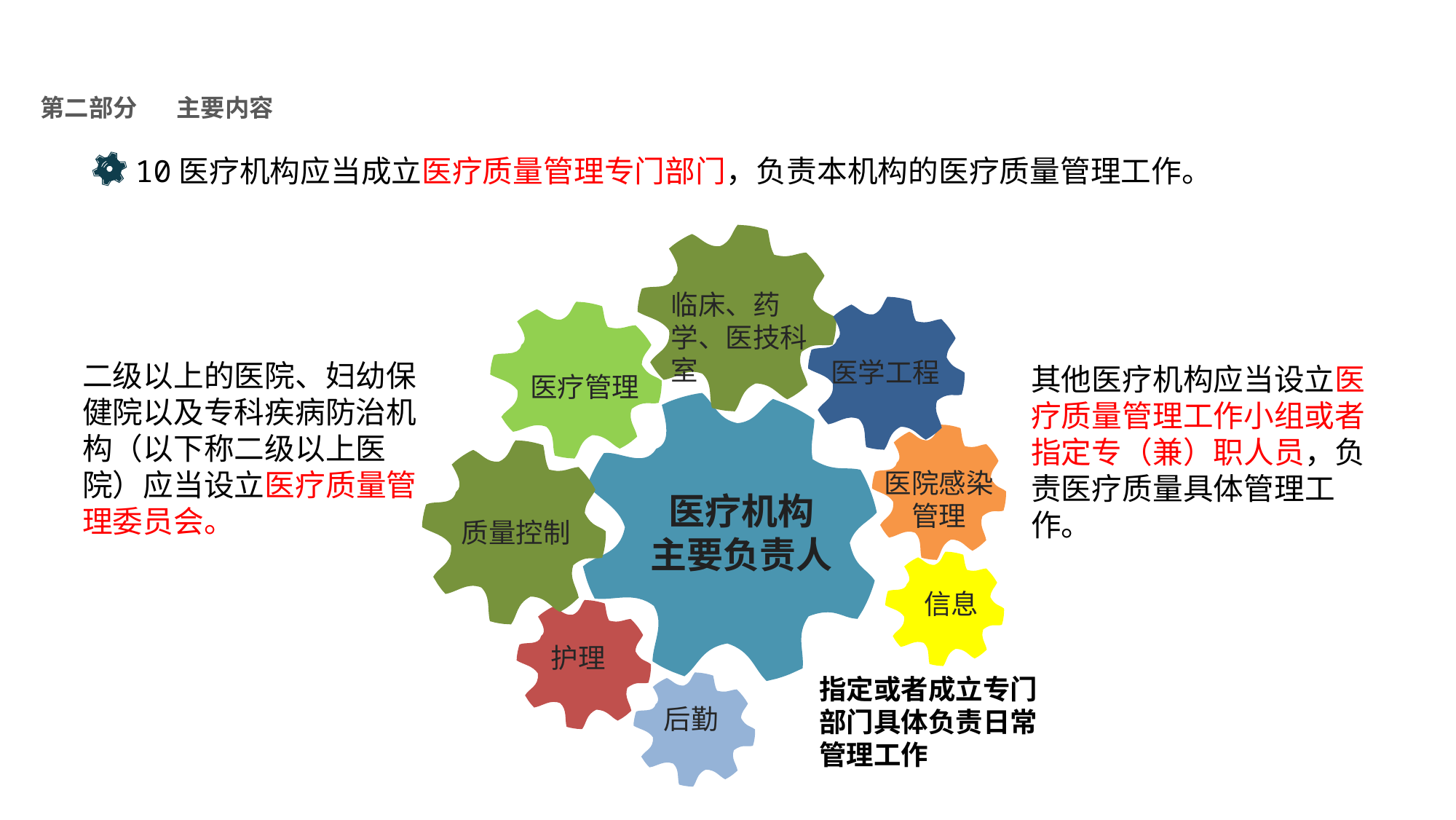

医疗质量管理办法
NHFPC
第二部分
主要内容
10医疗机构应当成立医疗质量管理专门部门，负责本机构的医疗质量管理工作。

临床、药学、医技科室

医学工程
二级以上的医院、妇幼保健院以及专科疾病防治机构（以下称二级以上医院）应当设立医疗质量管理委员会。
其他医疗机构应当设立医疗质量管理工作小组或者指定专（兼）职人员，负责医疗质量具体管理工作。
医疗管理

医院感染管理
医疗机构
主要负责人
质量控制

信息

护理
指定或者成立专门部门具体负责日常管理工作

后勤